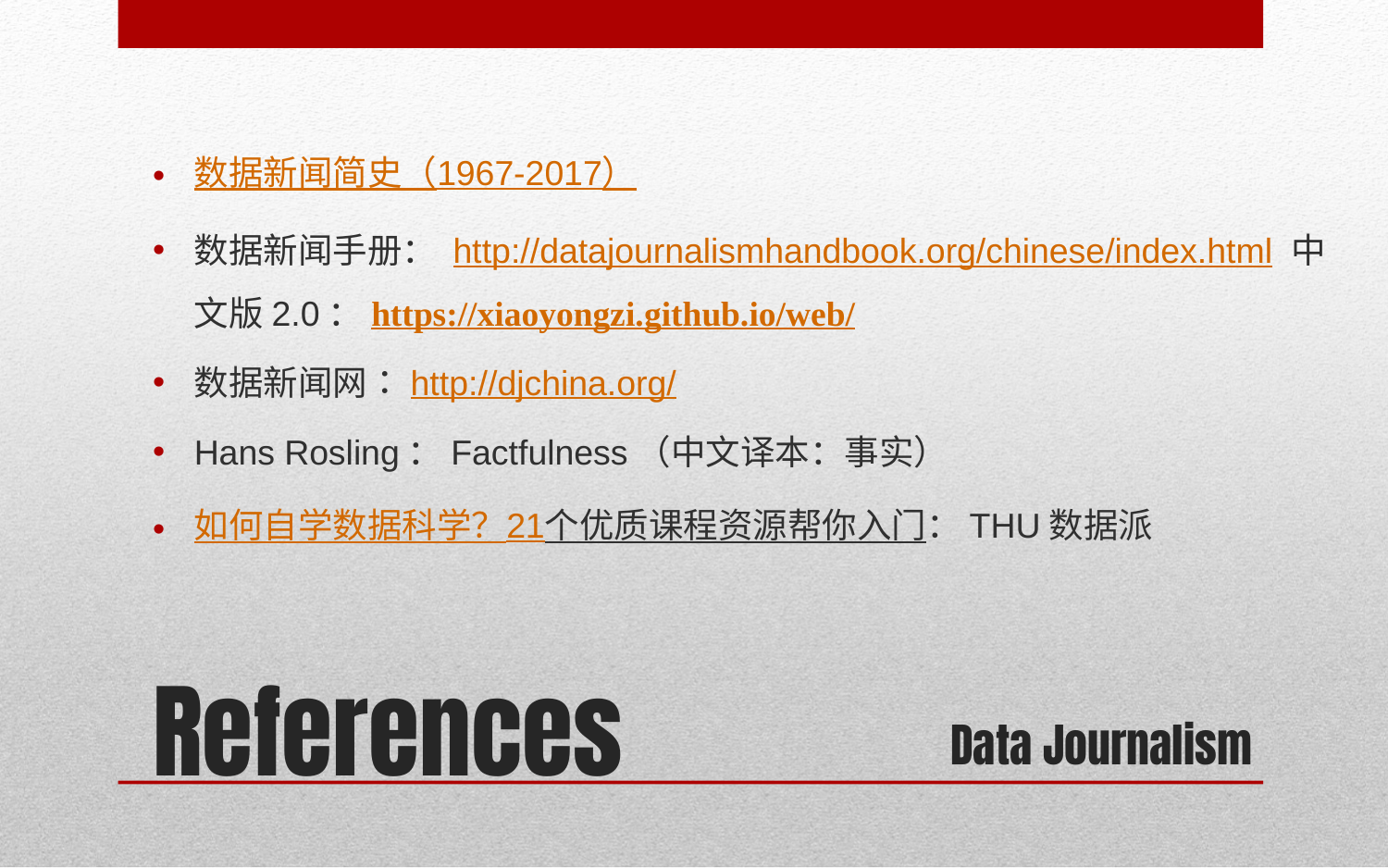

数据新闻简史（1967-2017）
数据新闻手册： http://datajournalismhandbook.org/chinese/index.html 中文版2.0：https://xiaoyongzi.github.io/web/
数据新闻网：http://djchina.org/
Hans Rosling：Factfulness（中文译本：事实）
如何自学数据科学？21个优质课程资源帮你入门：THU数据派

# References
Data Journalism